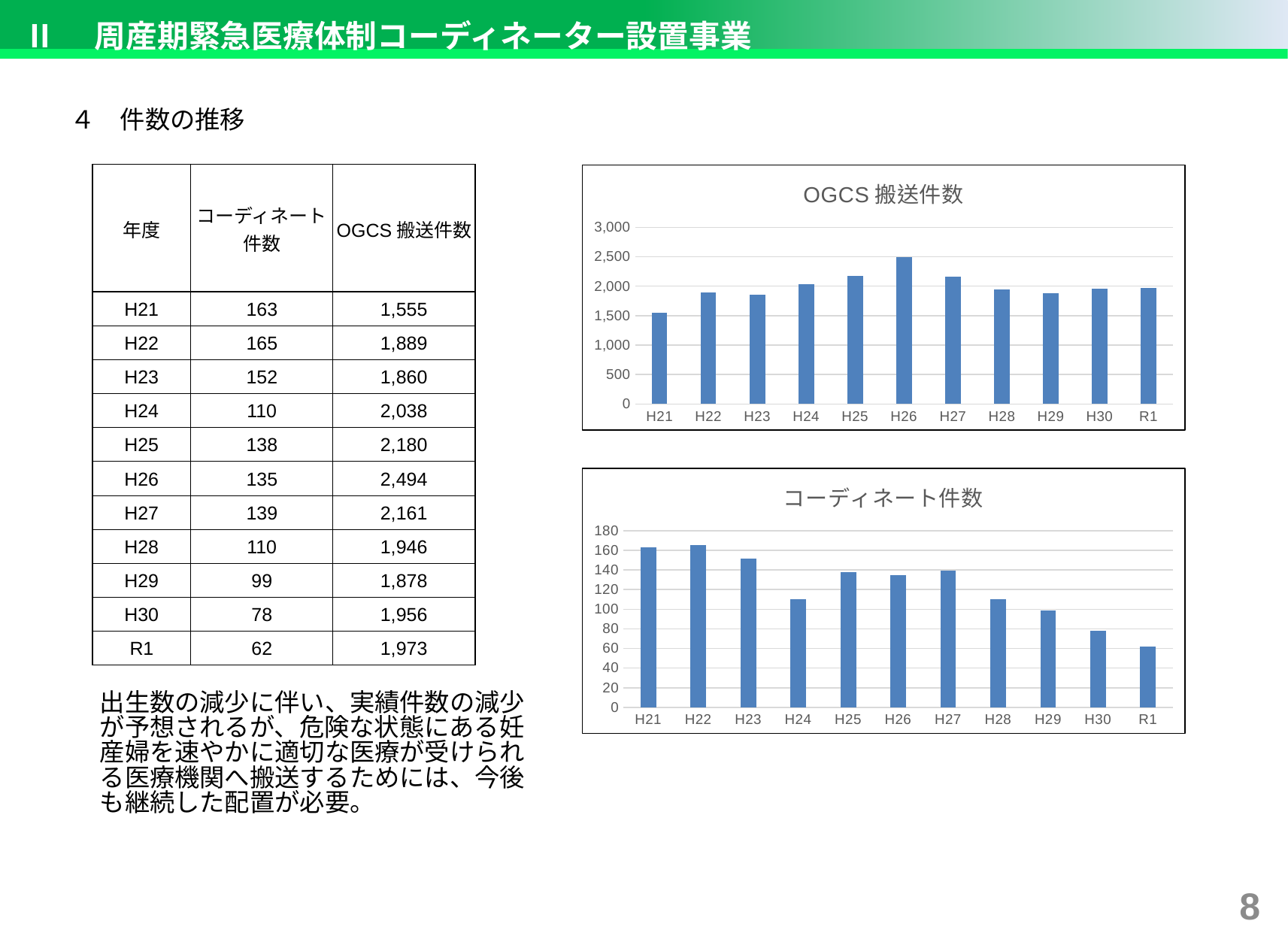

Ⅱ　周産期緊急医療体制コーディネーター設置事業

４　件数の推移
| 年度 | コーディネート 件数 | OGCS搬送件数 |
| --- | --- | --- |
| H21 | 163 | 1,555 |
| H22 | 165 | 1,889 |
| H23 | 152 | 1,860 |
| H24 | 110 | 2,038 |
| H25 | 138 | 2,180 |
| H26 | 135 | 2,494 |
| H27 | 139 | 2,161 |
| H28 | 110 | 1,946 |
| H29 | 99 | 1,878 |
| H30 | 78 | 1,956 |
| R1 | 62 | 1,973 |

### Chart:

| Category | OGCS搬送件数 |
|---|---|
| H21 | 1555.0 |
| H22 | 1889.0 |
| H23 | 1860.0 |
| H24 | 2038.0 |
| H25 | 2180.0 |
| H26 | 2494.0 |
| H27 | 2161.0 |
| H28 | 1946.0 |
| H29 | 1878.0 |
| H30 | 1956.0 |
| R1 | 1973.0 |

### Chart:

| Category | コーディネート件数 |
|---|---|
| H21 | 163.0 |
| H22 | 165.0 |
| H23 | 152.0 |
| H24 | 110.0 |
| H25 | 138.0 |
| H26 | 135.0 |
| H27 | 139.0 |
| H28 | 110.0 |
| H29 | 99.0 |
| H30 | 78.0 |
| R1 | 62.0 |
出生数の減少に伴い、実績件数の減少が予想されるが、危険な状態にある妊産婦を速やかに適切な医療が受けられる医療機関へ搬送するためには、今後も継続した配置が必要。
8